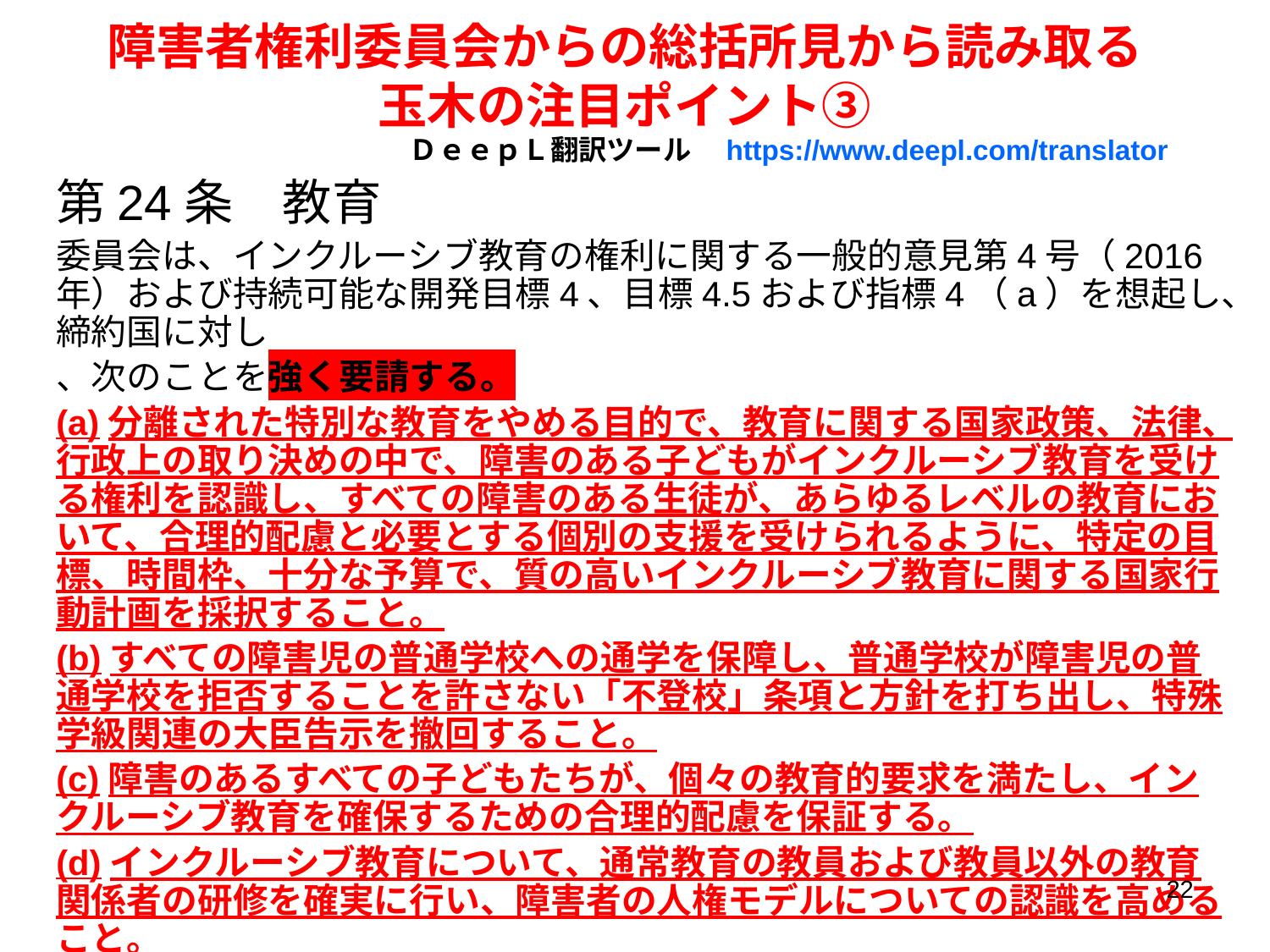

障害者権利委員会からの総括所見から読み取る
玉木の注目ポイント③
ＤｅｅｐＬ翻訳ツール　https://www.deepl.com/translator
第24条　教育
委員会は、インクルーシブ教育の権利に関する一般的意見第4号（2016年）および持続可能な開発目標4、目標4.5および指標4（a）を想起し、締約国に対し
、次のことを強く要請する。
(a)分離された特別な教育をやめる目的で、教育に関する国家政策、法律、行政上の取り決めの中で、障害のある子どもがインクルーシブ教育を受ける権利を認識し、すべての障害のある生徒が、あらゆるレベルの教育において、合理的配慮と必要とする個別の支援を受けられるように、特定の目標、時間枠、十分な予算で、質の高いインクルーシブ教育に関する国家行動計画を採択すること。
(b)すべての障害児の普通学校への通学を保障し、普通学校が障害児の普通学校を拒否することを許さない「不登校」条項と方針を打ち出し、特殊学級関連の大臣告示を撤回すること。
(c)障害のあるすべての子どもたちが、個々の教育的要求を満たし、インクルーシブ教育を確保するための合理的配慮を保証する。
(d)インクルーシブ教育について、通常教育の教員および教員以外の教育関係者の研修を確実に行い、障害者の人権モデルについての認識を高めること。

22